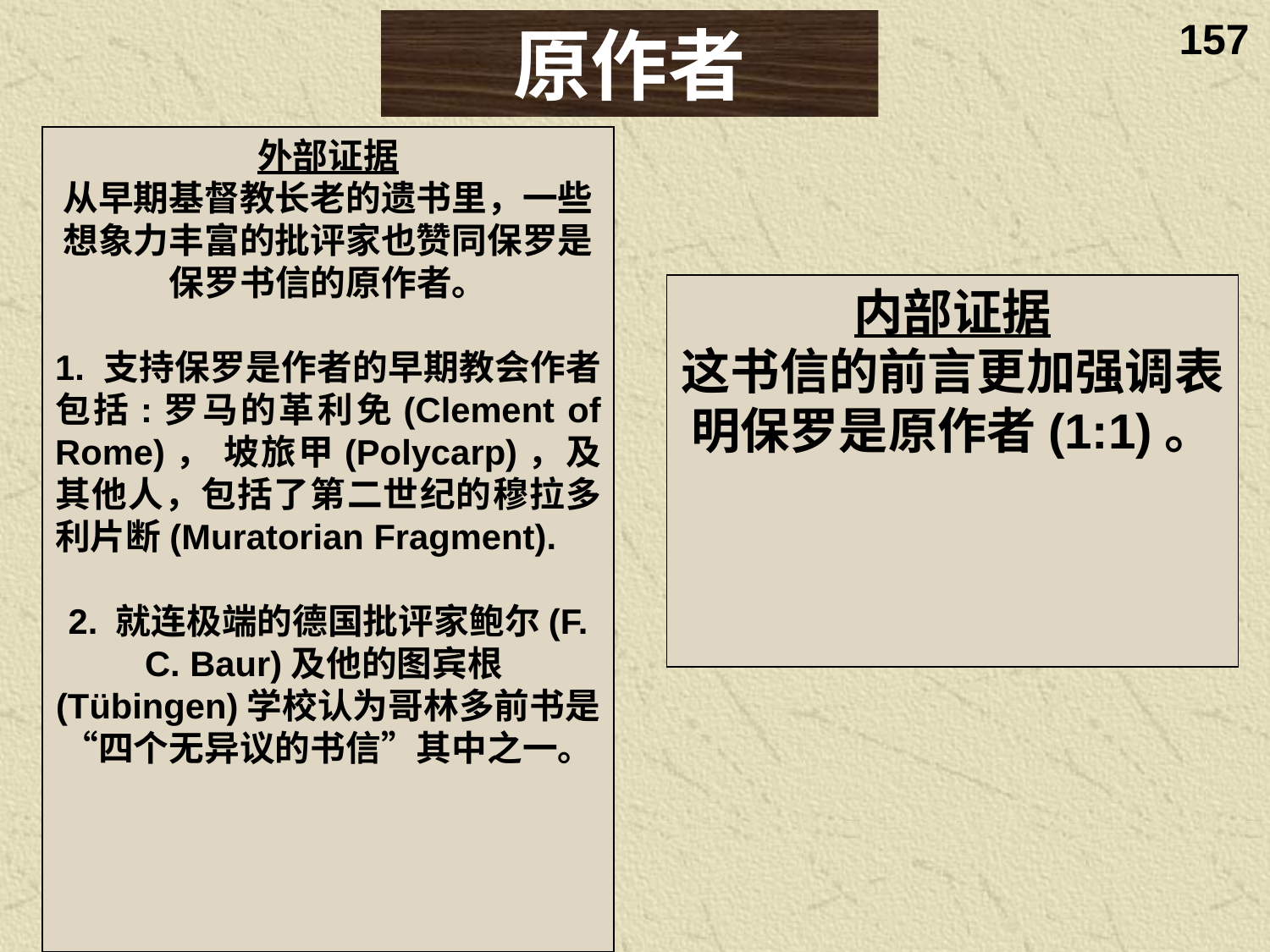

157
原作者
外部证据
从早期基督教长老的遗书里，一些想象力丰富的批评家也赞同保罗是保罗书信的原作者。

1. 支持保罗是作者的早期教会作者包括:罗马的革利免(Clement of Rome)， 坡旅甲(Polycarp)，及其他人，包括了第二世纪的穆拉多利片断(Muratorian Fragment).

2. 就连极端的德国批评家鲍尔(F. C. Baur)及他的图宾根(Tübingen)学校认为哥林多前书是“四个无异议的书信”其中之一。
内部证据
这书信的前言更加强调表明保罗是原作者(1:1)。